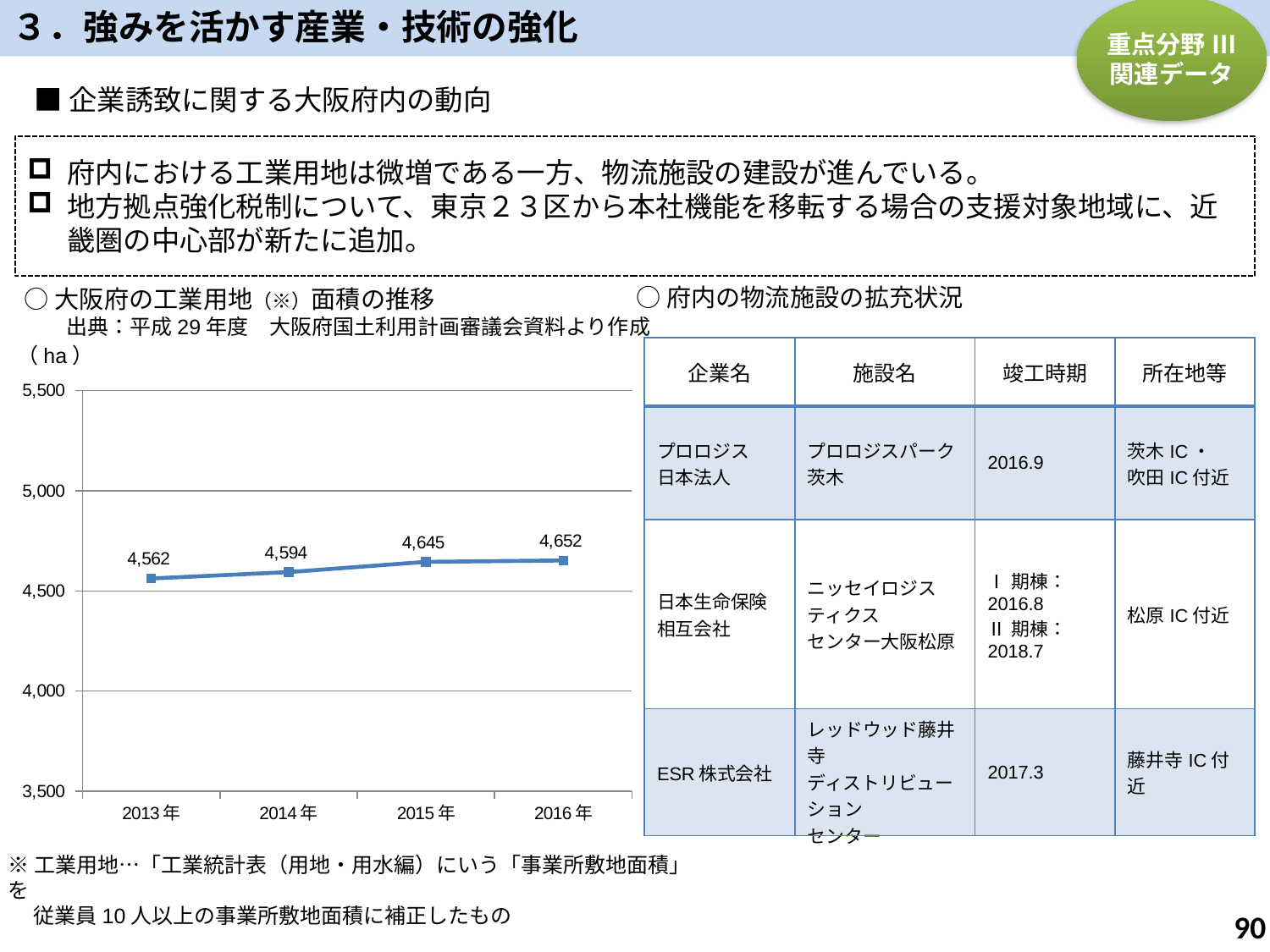

３．強みを活かす産業・技術の強化
重点分野 Ⅲ
関連データ
■企業誘致に関する大阪府内の動向
府内における工業用地は微増である一方、物流施設の建設が進んでいる。
地方拠点強化税制について、東京２３区から本社機能を移転する場合の支援対象地域に、近畿圏の中心部が新たに追加。
○府内の物流施設の拡充状況
○大阪府の工業用地（※）面積の推移
　　出典：平成29年度　大阪府国土利用計画審議会資料より作成
（ha）
| 企業名 | 施設名 | 竣工時期 | 所在地等 |
| --- | --- | --- | --- |
| プロロジス 日本法人 | プロロジスパーク茨木 | 2016.9 | 茨木IC・ 吹田IC付近 |
| 日本生命保険 相互会社 | ニッセイロジスティクス センター大阪松原 | Ⅰ期棟：2016.8 Ⅱ期棟：2018.7 | 松原IC付近 |
| ESR株式会社 | レッドウッド藤井寺 ディストリビューション センター | 2017.3 | 藤井寺IC付近 |

### Chart

| Category | 実績値 |
|---|---|
| 2013年 | 4562.0 |
| 2014年 | 4594.0 |
| 2015年 | 4645.0 |
| 2016年 | 4652.0 |
※工業用地…「工業統計表（用地・用水編）にいう「事業所敷地面積」を
　 従業員10人以上の事業所敷地面積に補正したもの
90